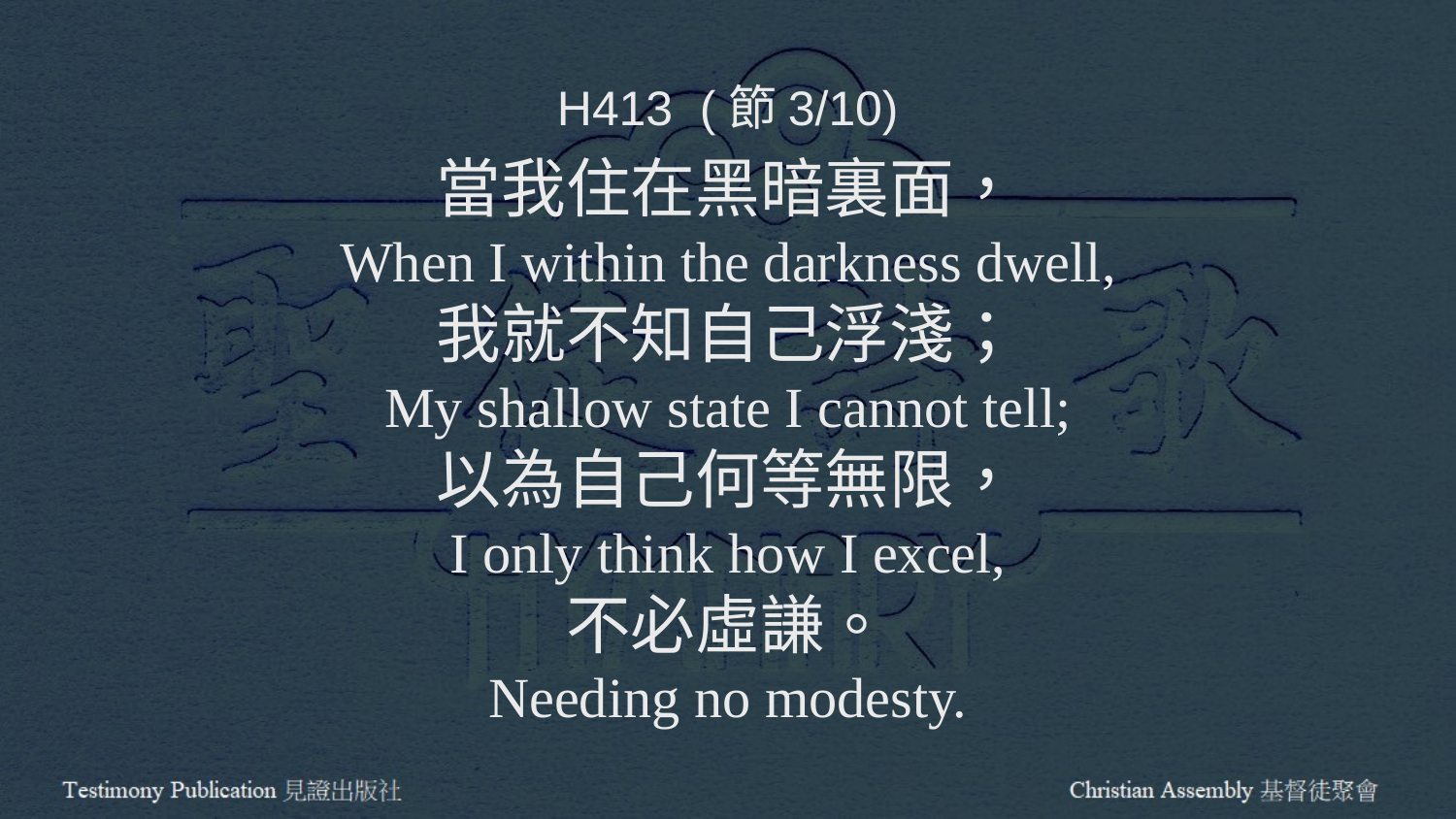

H413  (節3/10)
當我住在黑暗裏面，
When I within the darkness dwell,
我就不知自己浮淺；
My shallow state I cannot tell;
以為自己何等無限，
I only think how I excel,
不必虛謙。
Needing no modesty.